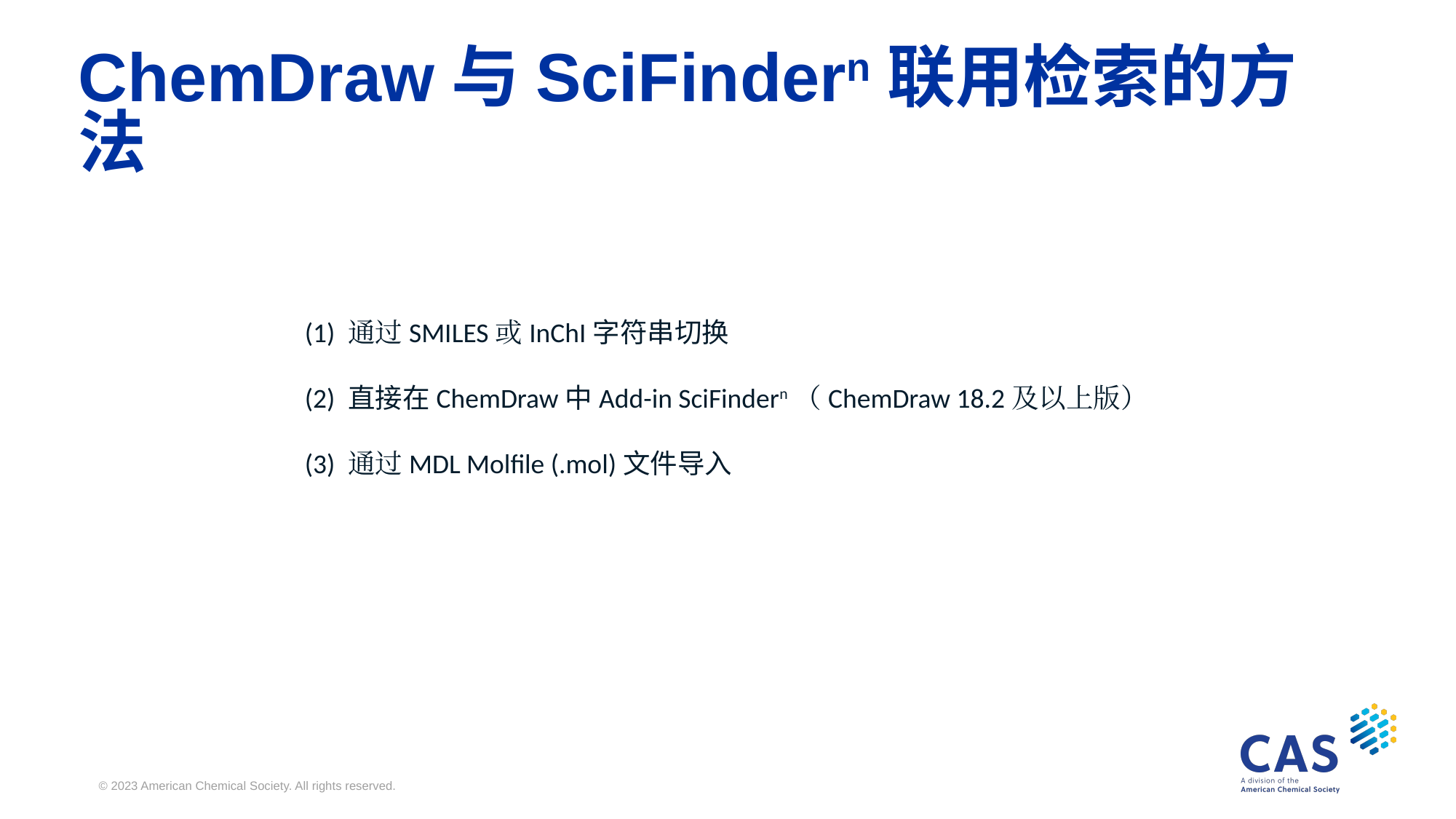

# ChemDraw与SciFindern联用检索的方法
(1) 通过SMILES或InChI字符串切换
(2) 直接在ChemDraw中Add-in SciFindern（ChemDraw 18.2及以上版）
(3) 通过MDL Molfile (.mol)文件导入